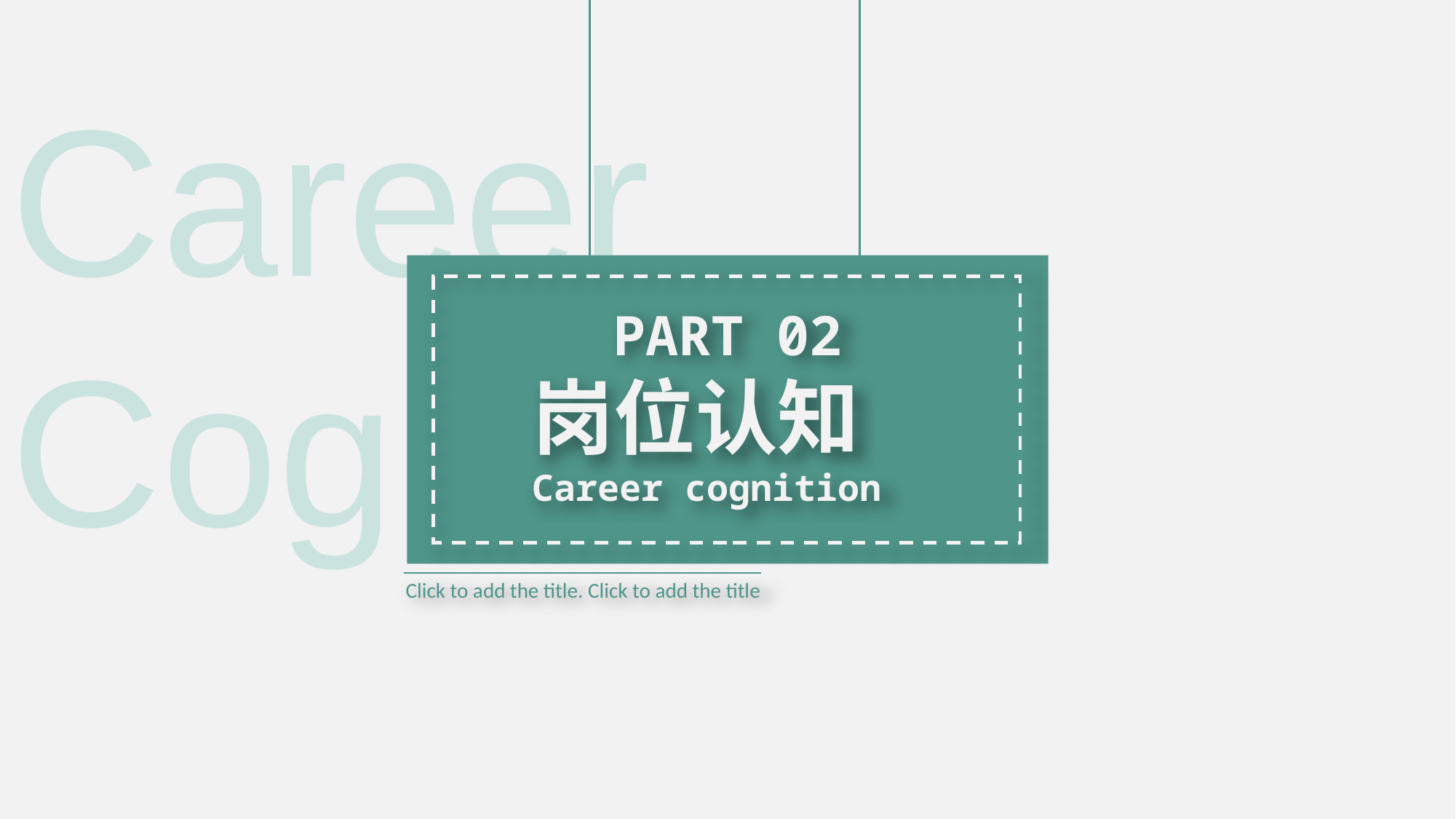

Career
Cognition

PART 02
岗位认知
Career cognition
Click to add the title. Click to add the title